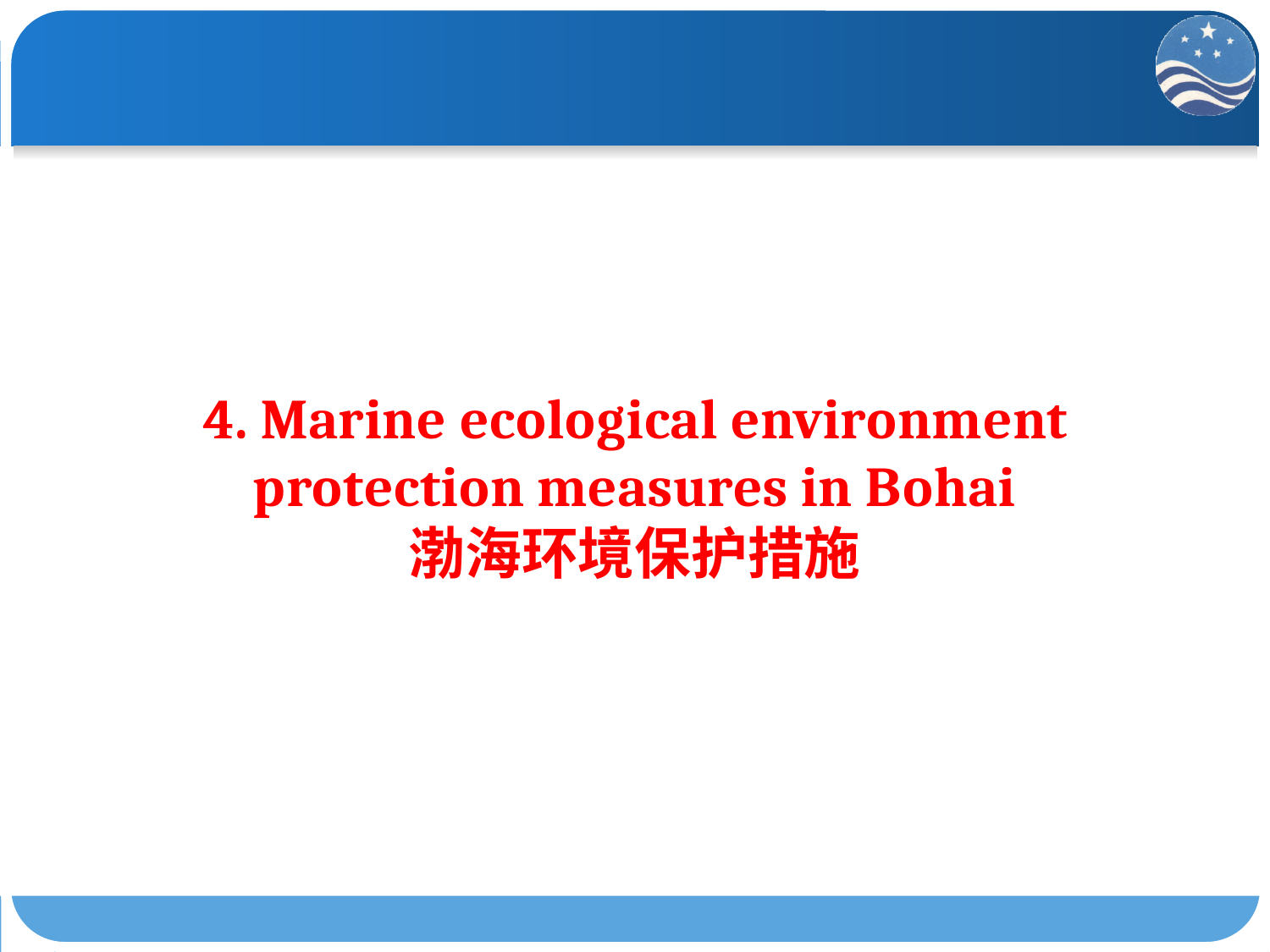

# 4. Marine ecological environment protection measures in Bohai 渤海环境保护措施